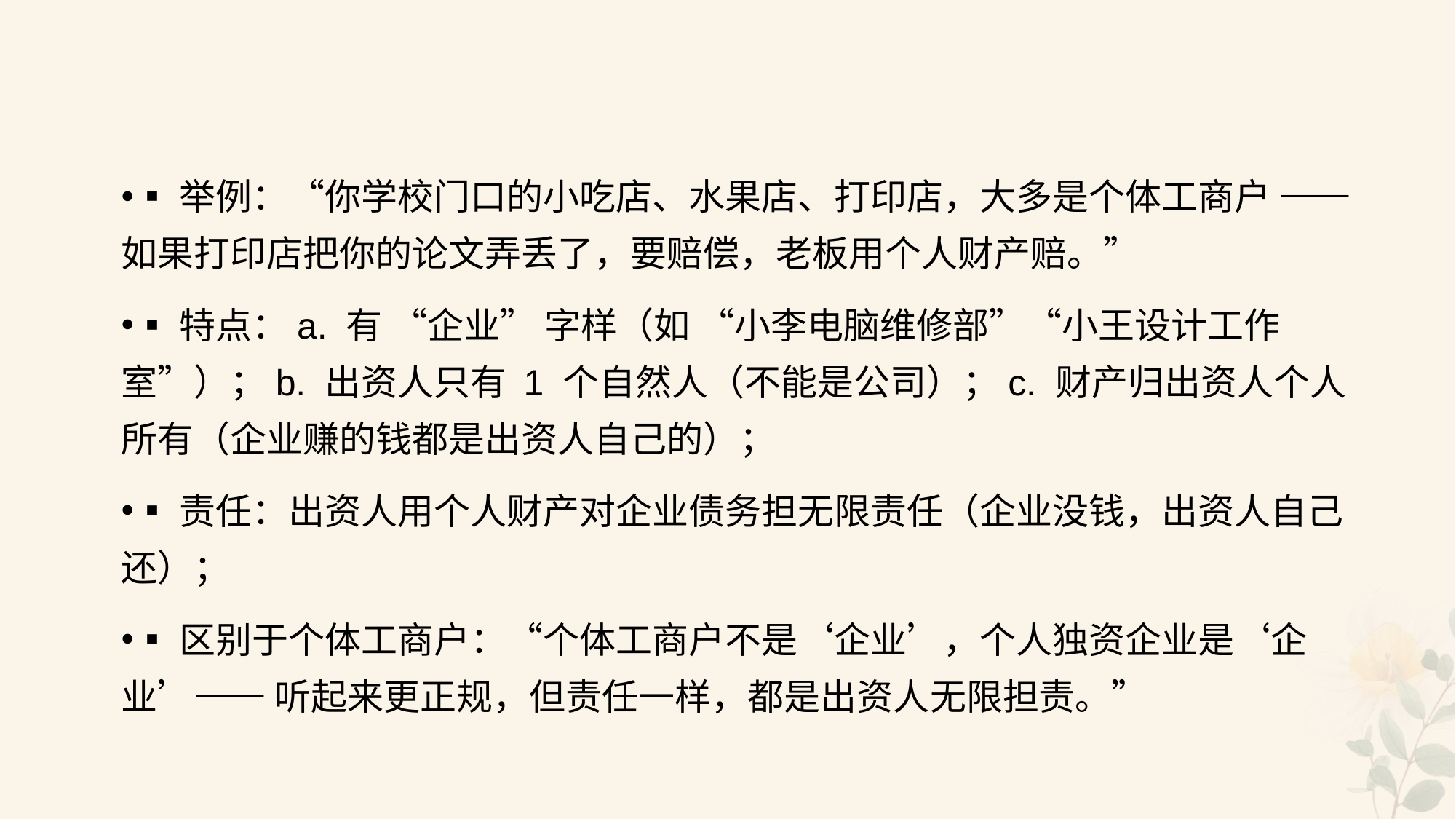

#
▪举例：“你学校门口的小吃店、水果店、打印店，大多是个体工商户 —— 如果打印店把你的论文弄丢了，要赔偿，老板用个人财产赔。”
▪特点：a. 有 “企业” 字样（如 “小李电脑维修部”“小王设计工作室”）；b. 出资人只有 1 个自然人（不能是公司）；c. 财产归出资人个人所有（企业赚的钱都是出资人自己的）；
▪责任：出资人用个人财产对企业债务担无限责任（企业没钱，出资人自己还）；
▪区别于个体工商户：“个体工商户不是‘企业’，个人独资企业是‘企业’—— 听起来更正规，但责任一样，都是出资人无限担责。”